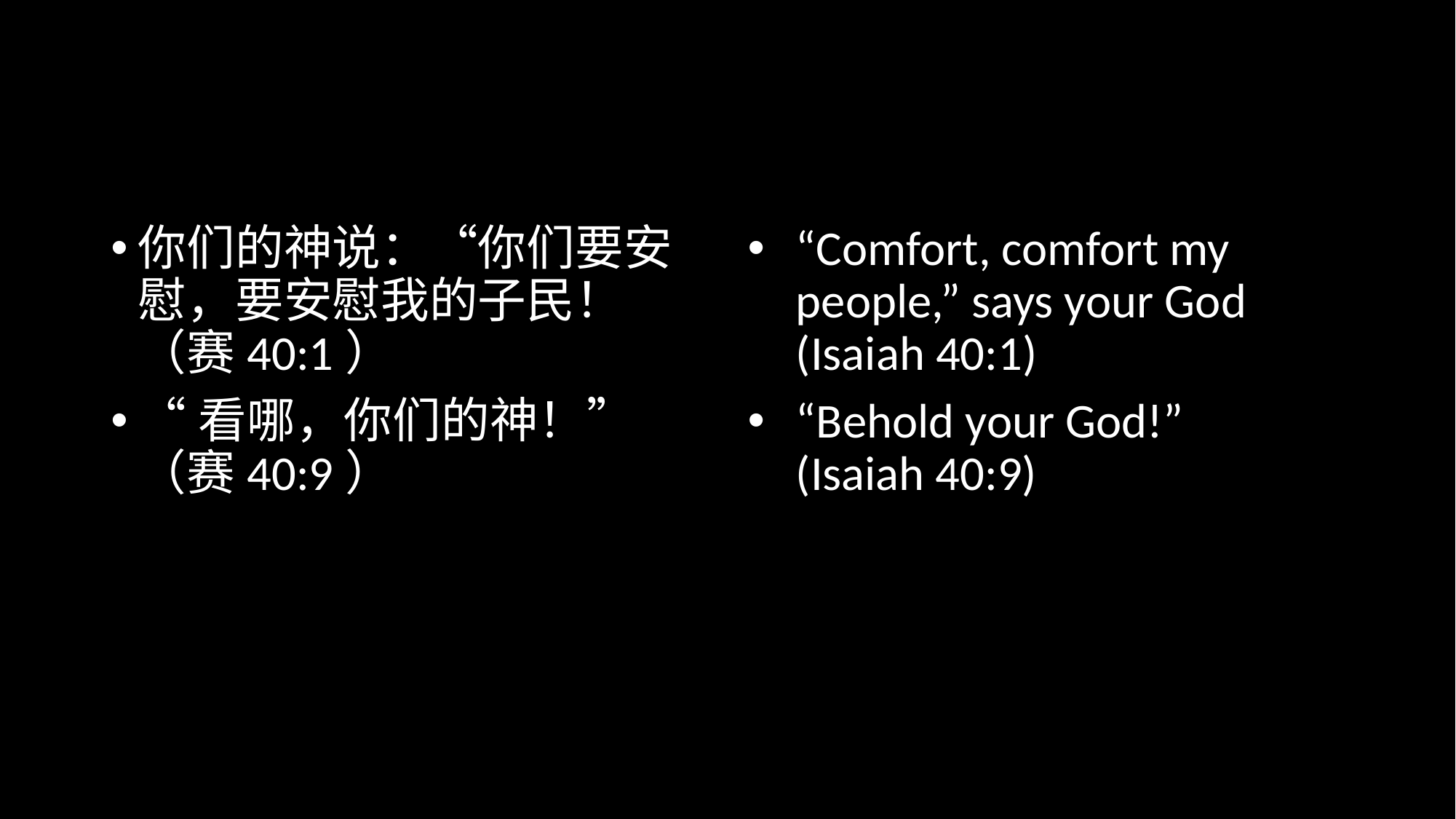

你们的神说：“你们要安慰，要安慰我的子民！（赛40:1）
“看哪，你们的神！”（赛40:9）
“Comfort, comfort my people,” says your God (Isaiah 40:1)
“Behold your God!”
(Isaiah 40:9)